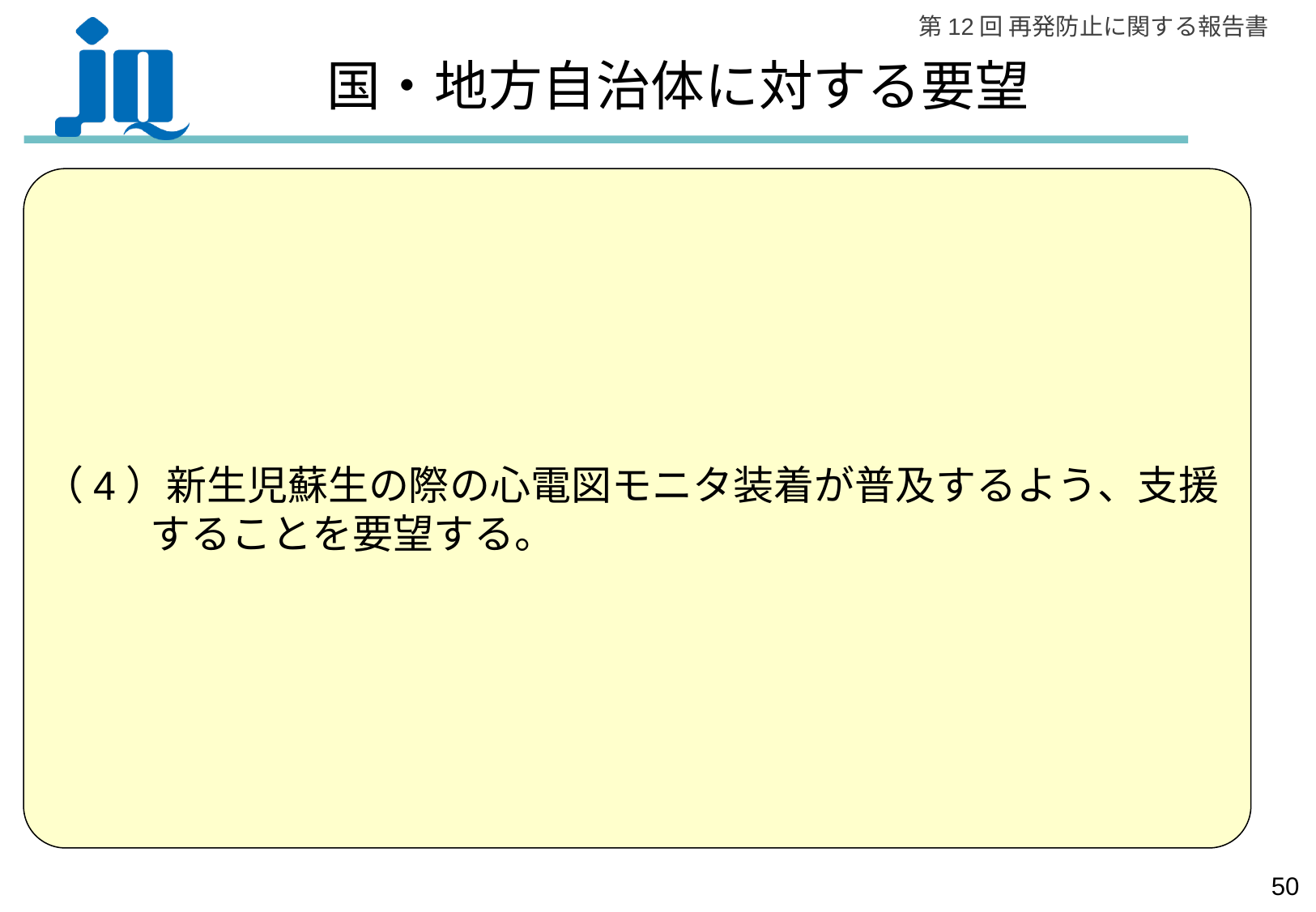

国・地方自治体に対する要望
（4）新生児蘇生の際の心電図モニタ装着が普及するよう、支援することを要望する。
50